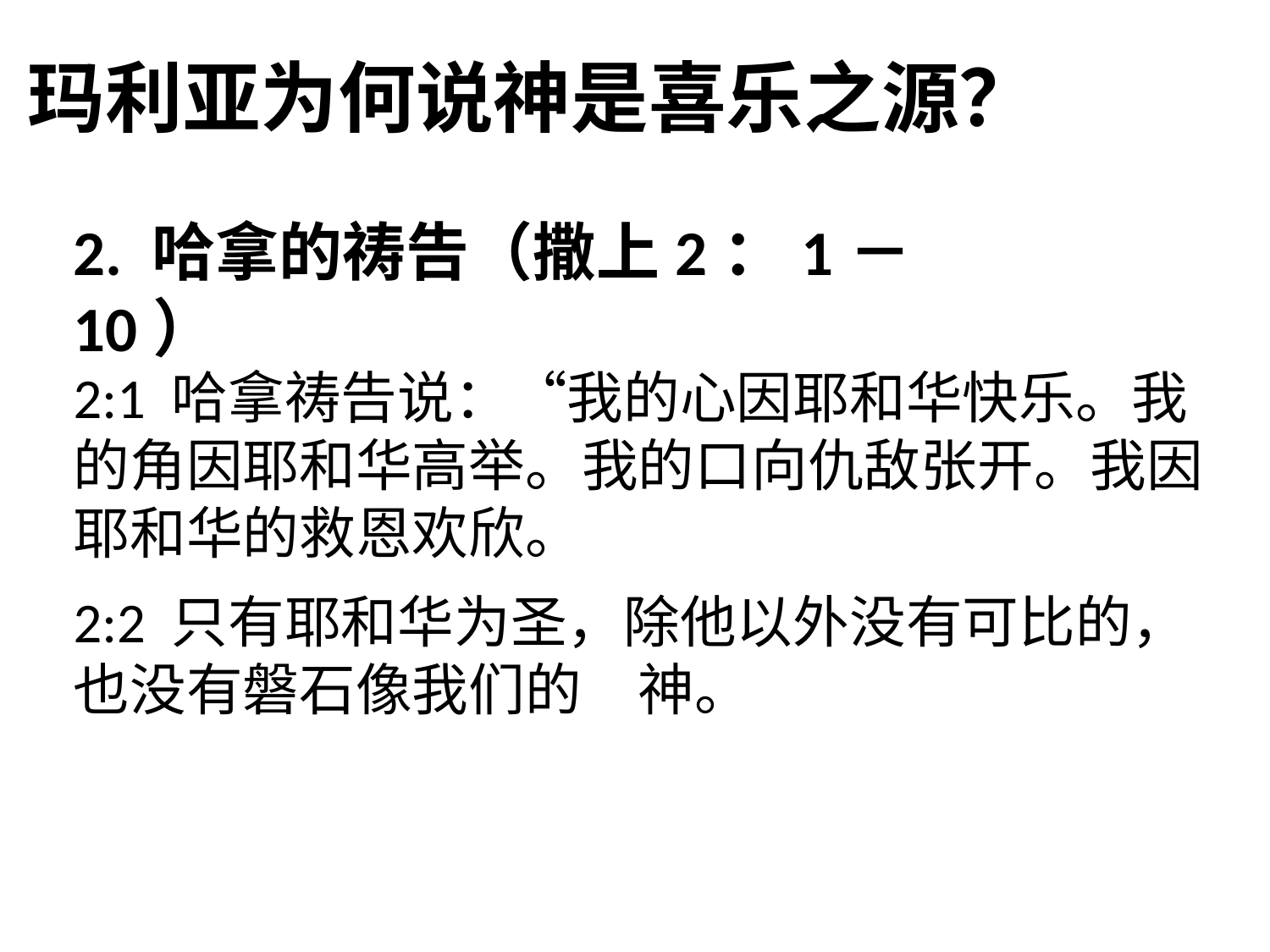

# 玛利亚为何说神是喜乐之源？
2. 哈拿的祷告（撒上2：1－10）
2:1 哈拿祷告说：“我的心因耶和华快乐。我的角因耶和华高举。我的口向仇敌张开。我因耶和华的救恩欢欣。
2:2 只有耶和华为圣，除他以外没有可比的，也没有磐石像我们的　神。